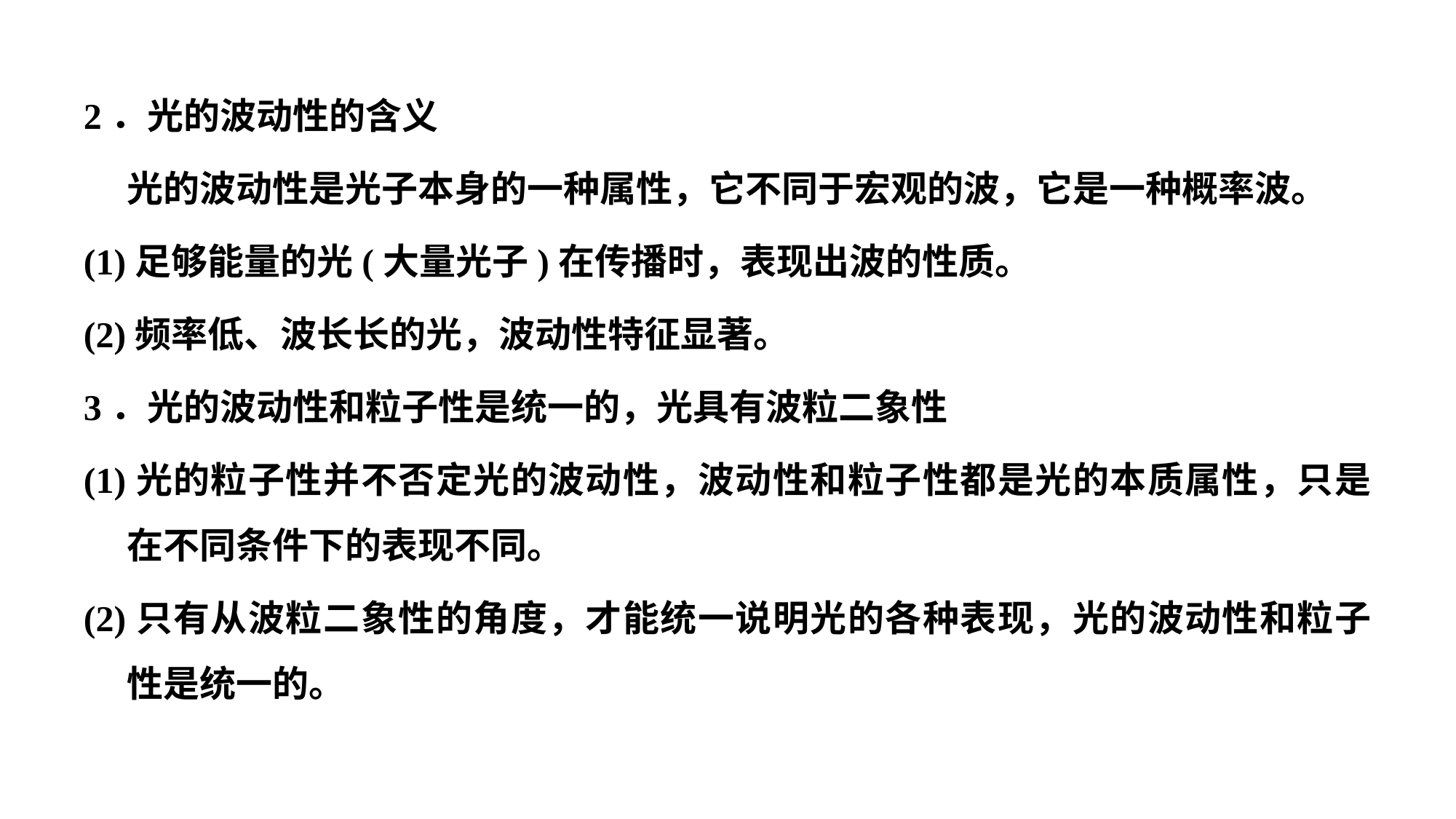

2．光的波动性的含义
	光的波动性是光子本身的一种属性，它不同于宏观的波，它是一种概率波。
(1)足够能量的光(大量光子)在传播时，表现出波的性质。
(2)频率低、波长长的光，波动性特征显著。
3．光的波动性和粒子性是统一的，光具有波粒二象性
(1)光的粒子性并不否定光的波动性，波动性和粒子性都是光的本质属性，只是在不同条件下的表现不同。
(2)只有从波粒二象性的角度，才能统一说明光的各种表现，光的波动性和粒子性是统一的。